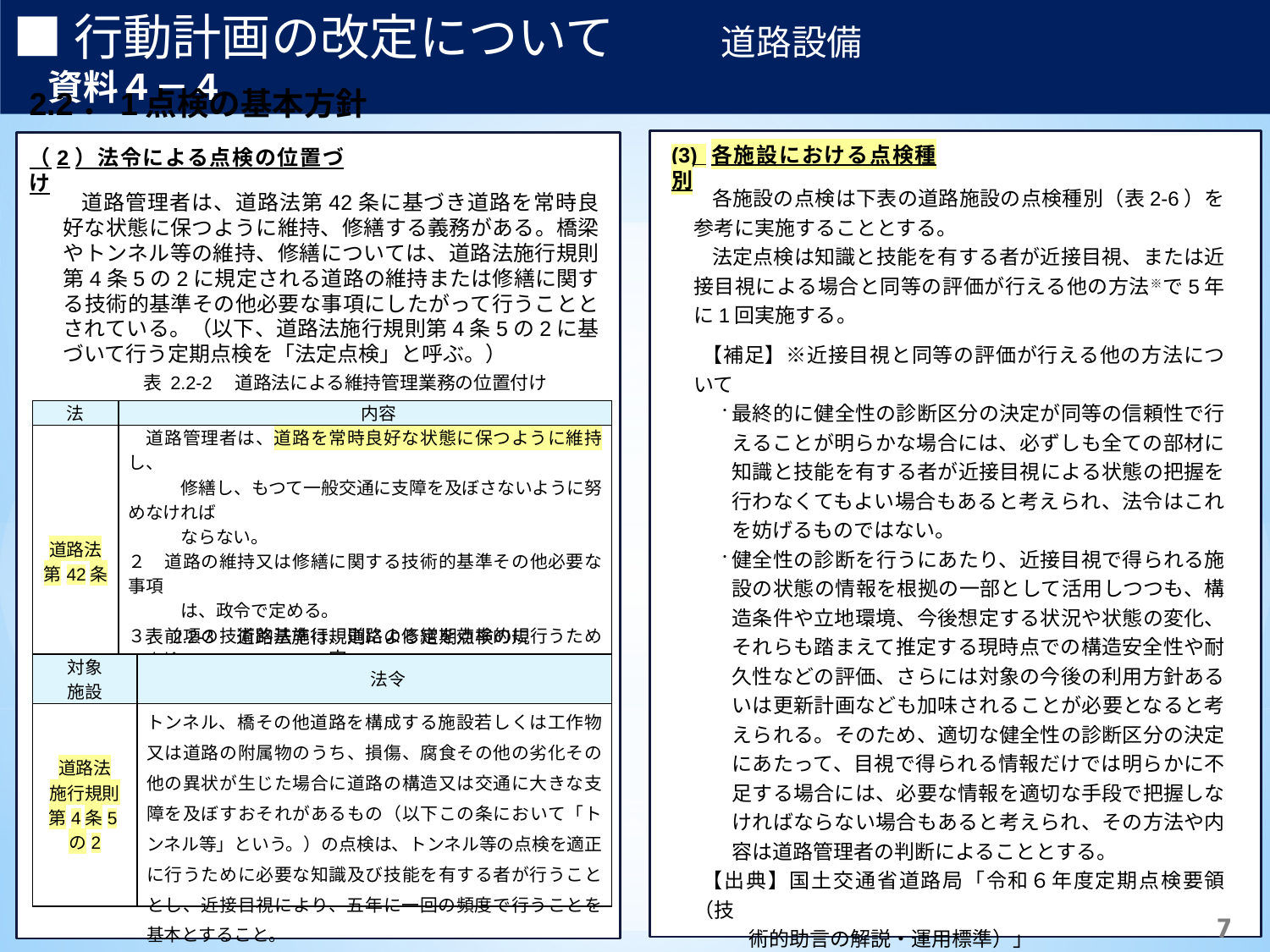

■行動計画の改定について　　　道路設備　　　　　　　　　　　　資料４－４
2.2．1点検の基本方針
【補足】	体制は主に行っている実施主体を記載しており、これによらない場合もある。
※1	日常点検の頻度は当該路線により異なり、交通量2万台/日以上の路線では週2回、それ以外では週1回の頻度で実施。
※2	臨時的に行う緊急点検等は必要に応じて随意実施。

【補足】	体制は主に行っている実施主体を記載しており、これによらない場合もある。
※1	日常点検の頻度は当該路線により異なり、交通量2万台/日以上の路線では週2回、それ以外では週1回の頻度で実施。
※2	臨時的に行う緊急点検等は必要に応じて随意実施。

(3) 各施設における点検種別
（2）法令による点検の位置づけ
各施設の点検は下表の道路施設の点検種別（表2-6）を参考に実施することとする。
法定点検は知識と技能を有する者が近接目視、または近接目視による場合と同等の評価が行える他の方法※で5年に1回実施する。
【補足】※近接目視と同等の評価が行える他の方法について
最終的に健全性の診断区分の決定が同等の信頼性で行えることが明らかな場合には、必ずしも全ての部材に知識と技能を有する者が近接目視による状態の把握を行わなくてもよい場合もあると考えられ、法令はこれを妨げるものではない。
健全性の診断を行うにあたり、近接目視で得られる施設の状態の情報を根拠の一部として活用しつつも、構造条件や立地環境、今後想定する状況や状態の変化、それらも踏まえて推定する現時点での構造安全性や耐久性などの評価、さらには対象の今後の利用方針あるいは更新計画なども加味されることが必要となると考えられる。そのため、適切な健全性の診断区分の決定にあたって、目視で得られる情報だけでは明らかに不足する場合には、必要な情報を適切な手段で把握しなければならない場合もあると考えられ、その方法や内容は道路管理者の判断によることとする。
【出典】国土交通省道路局「令和６年度定期点検要領（技
         術的助言の解説・運用標準）」
（橋梁、トンネル、横断歩道橋、シェッド・大型カルバート、
  門型標識等）
道路管理者は、道路法第42条に基づき道路を常時良好な状態に保つように維持、修繕する義務がある。橋梁やトンネル等の維持、修繕については、道路法施行規則第4条5の2に規定される道路の維持または修繕に関する技術的基準その他必要な事項にしたがって行うこととされている。（以下、道路法施行規則第4条5の2に基づいて行う定期点検を「法定点検」と呼ぶ。）

表 2.2‑2　道路法による維持管理業務の位置付け
| 法 | 内容 |
| --- | --- |
| 道路法 第42条 | 道路管理者は、道路を常時良好な状態に保つように維持し、 　　　修繕し、もつて一般交通に支障を及ぼさないように努めなければ 　　　ならない。 ２　道路の維持又は修繕に関する技術的基準その他必要な事項 　　　は、政令で定める。 ３　前項の技術的基準は、道路の修繕を効率的に行うための点検 　　　に関する基準を含むものでなければならない。 |
表 2.2‑3　道路法施行規則による定期点検の規定
| 対象 施設 | 法令 |
| --- | --- |
| 道路法 施行規則 第4条5の2 | トンネル、橋その他道路を構成する施設若しくは工作物又は道路の附属物のうち、損傷、腐食その他の劣化その他の異状が生じた場合に道路の構造又は交通に大きな支障を及ぼすおそれがあるもの（以下この条において「トンネル等」という。）の点検は、トンネル等の点検を適正に行うために必要な知識及び技能を有する者が行うこととし、近接目視により、五年に一回の頻度で行うことを基本とすること。 |
7